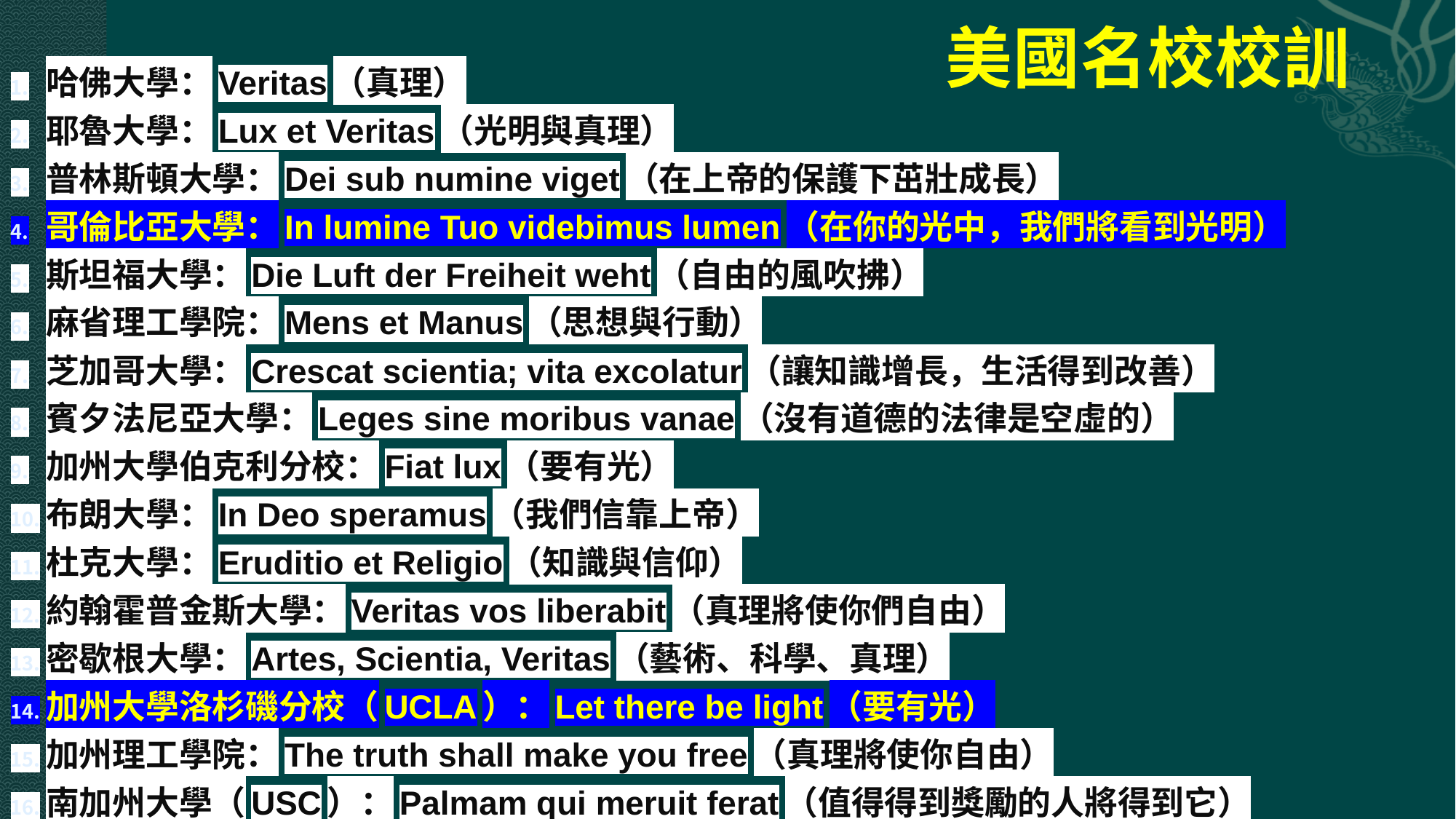

# 美國名校校訓
哈佛大學：Veritas（真理）
耶魯大學：Lux et Veritas（光明與真理）
普林斯頓大學：Dei sub numine viget（在上帝的保護下茁壯成長）
哥倫比亞大學：In lumine Tuo videbimus lumen（在你的光中，我們將看到光明）
斯坦福大學：Die Luft der Freiheit weht（自由的風吹拂）
麻省理工學院：Mens et Manus（思想與行動）
芝加哥大學：Crescat scientia; vita excolatur（讓知識增長，生活得到改善）
賓夕法尼亞大學：Leges sine moribus vanae（沒有道德的法律是空虛的）
加州大學伯克利分校：Fiat lux（要有光）
布朗大學：In Deo speramus（我們信靠上帝）
杜克大學：Eruditio et Religio（知識與信仰）
約翰霍普金斯大學：Veritas vos liberabit（真理將使你們自由）
密歇根大學：Artes, Scientia, Veritas（藝術、科學、真理）
加州大學洛杉磯分校（UCLA）：Let there be light（要有光）
加州理工學院：The truth shall make you free（真理將使你自由）
南加州大學（USC）：Palmam qui meruit ferat（值得得到獎勵的人將得到它）